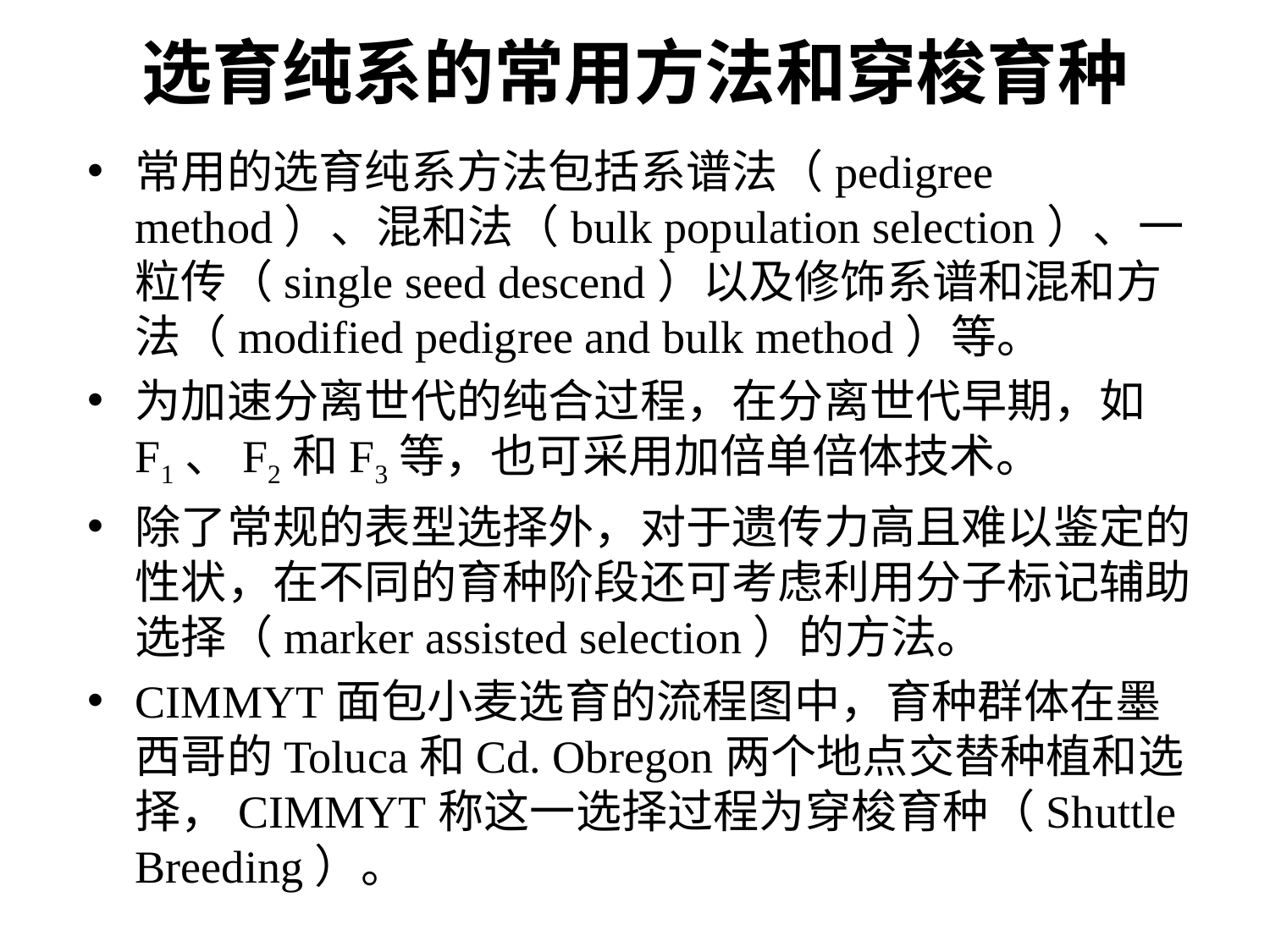

# 选育纯系的常用方法和穿梭育种
常用的选育纯系方法包括系谱法（pedigree method）、混和法（bulk population selection）、一粒传（single seed descend）以及修饰系谱和混和方法（modified pedigree and bulk method）等。
为加速分离世代的纯合过程，在分离世代早期，如F1、F2和F3等，也可采用加倍单倍体技术。
除了常规的表型选择外，对于遗传力高且难以鉴定的性状，在不同的育种阶段还可考虑利用分子标记辅助选择（marker assisted selection）的方法。
CIMMYT面包小麦选育的流程图中，育种群体在墨西哥的Toluca和Cd. Obregon两个地点交替种植和选择，CIMMYT称这一选择过程为穿梭育种（Shuttle Breeding）。